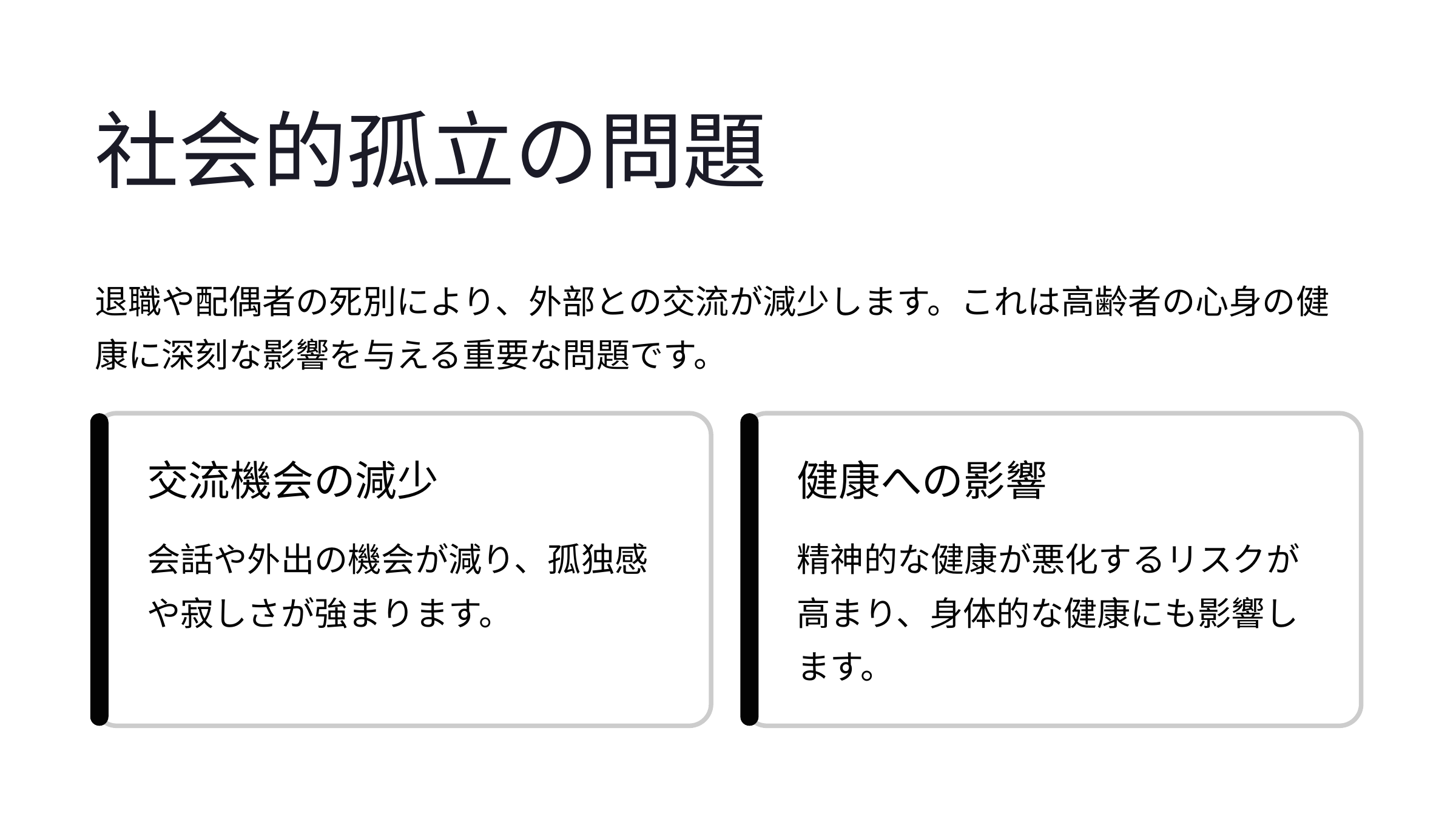

社会的孤立の問題
退職や配偶者の死別により、外部との交流が減少します。これは高齢者の心身の健康に深刻な影響を与える重要な問題です。

交流機会の減少
健康への影響
会話や外出の機会が減り、孤独感や寂しさが強まります。
精神的な健康が悪化するリスクが高まり、身体的な健康にも影響します。